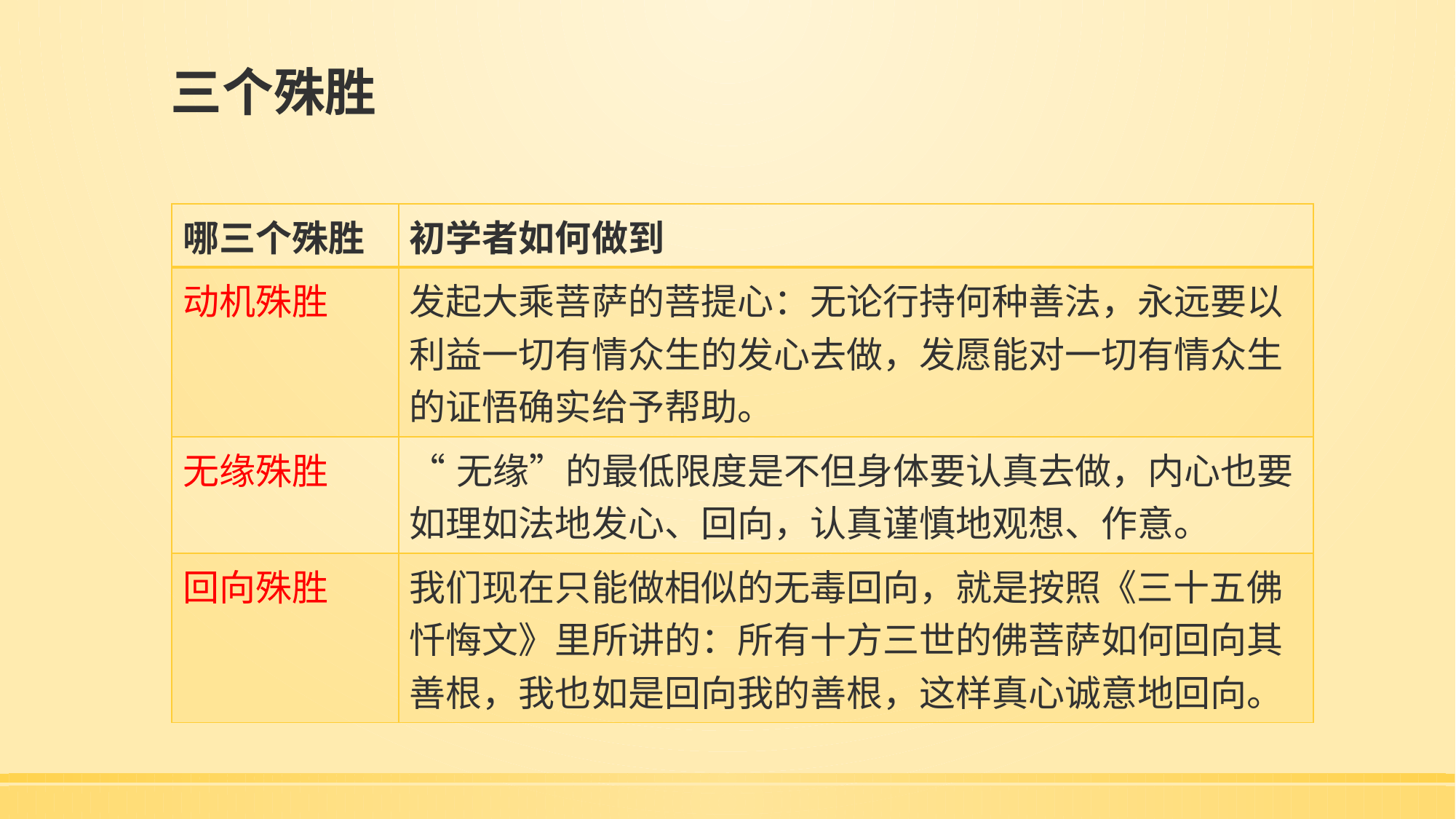

# 三个殊胜
| 哪三个殊胜 | 初学者如何做到 |
| --- | --- |
| 动机殊胜 | 发起大乘菩萨的菩提心：无论行持何种善法，永远要以利益一切有情众生的发心去做，发愿能对一切有情众生的证悟确实给予帮助。 |
| 无缘殊胜 | “无缘”的最低限度是不但身体要认真去做，内心也要如理如法地发心、回向，认真谨慎地观想、作意。 |
| 回向殊胜 | 我们现在只能做相似的无毒回向，就是按照《三十五佛忏悔文》里所讲的：所有十方三世的佛菩萨如何回向其善根，我也如是回向我的善根，这样真心诚意地回向。 |